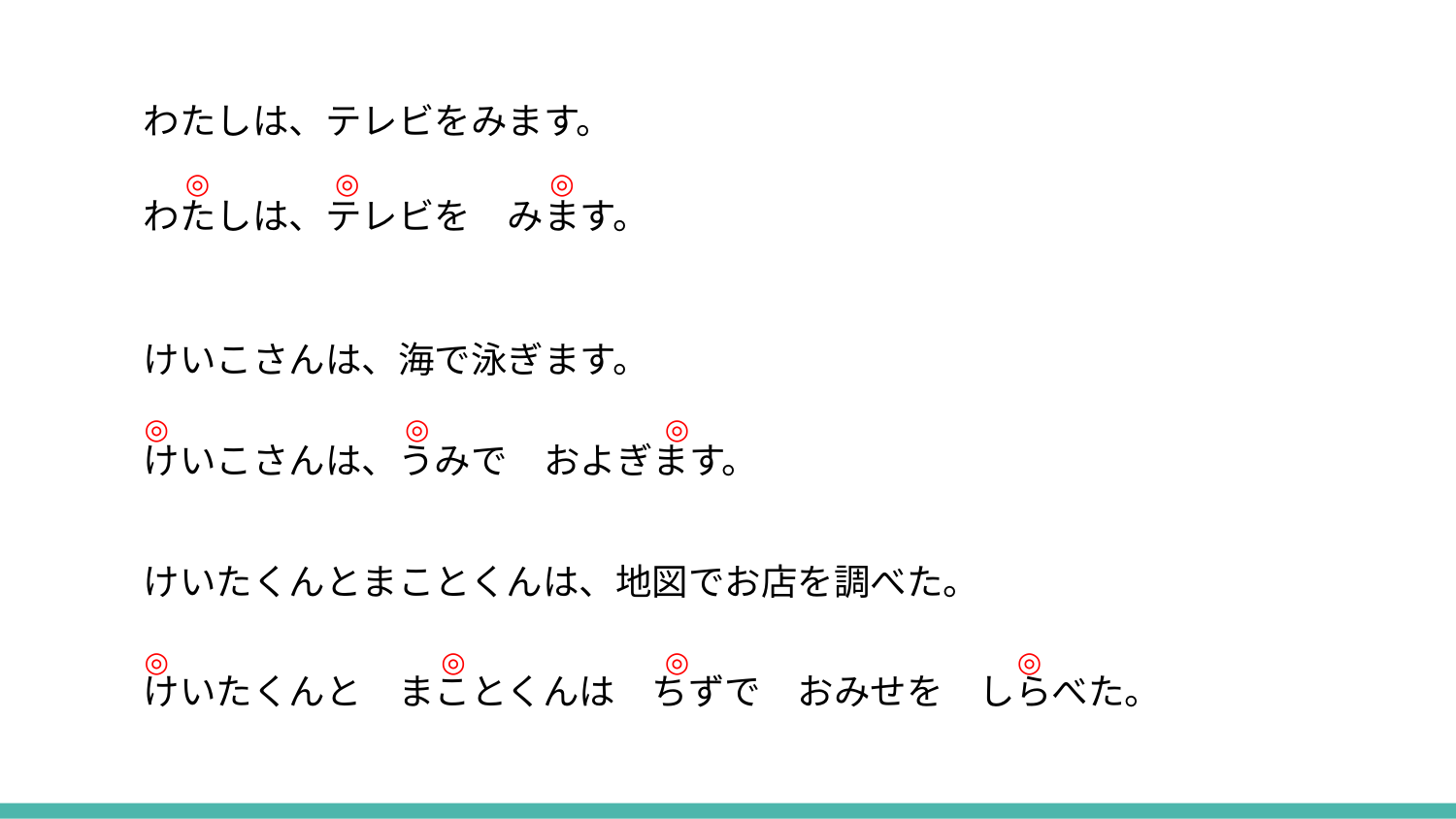

わたしは、テレビをみます。

◎
◎
◎
わたしは、テレビを　みます。
けいこさんは、海で泳ぎます。
◎
◎
◎
けいこさんは、うみで　およぎます。
けいたくんとまことくんは、地図でお店を調べた。

◎
◎
◎
◎
けいたくんと　まことくんは　ちずで　おみせを　しらべた。